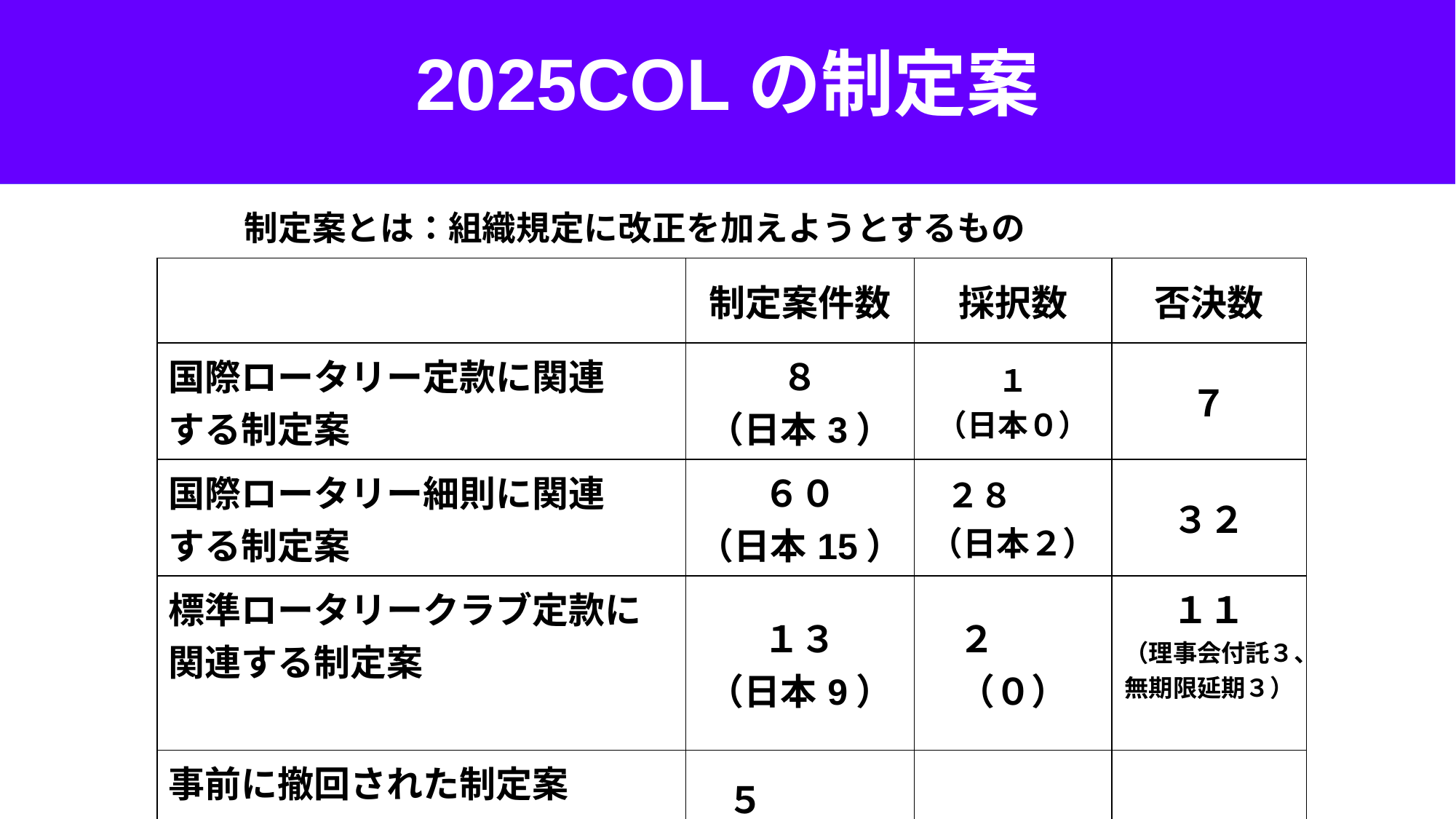

# 2025COLの制定案
制定案とは：組織規定に改正を加えようとするもの

|  | 制定案件数 | 採択数 | 否決数 |
| --- | --- | --- | --- |
| 国際ロータリー定款に関連 する制定案 | ８ （日本3） | １ （日本０） | ７ |
| 国際ロータリー細則に関連 する制定案 | ６０ （日本15） | ２８　　（日本２） | ３２ |
| 標準ロータリークラブ定款に 関連する制定案 | １３ （日本9） | ２　　（０） | １１ （理事会付託３、無期限延期３） |
| 事前に撤回された制定案 | ５ |  |  |